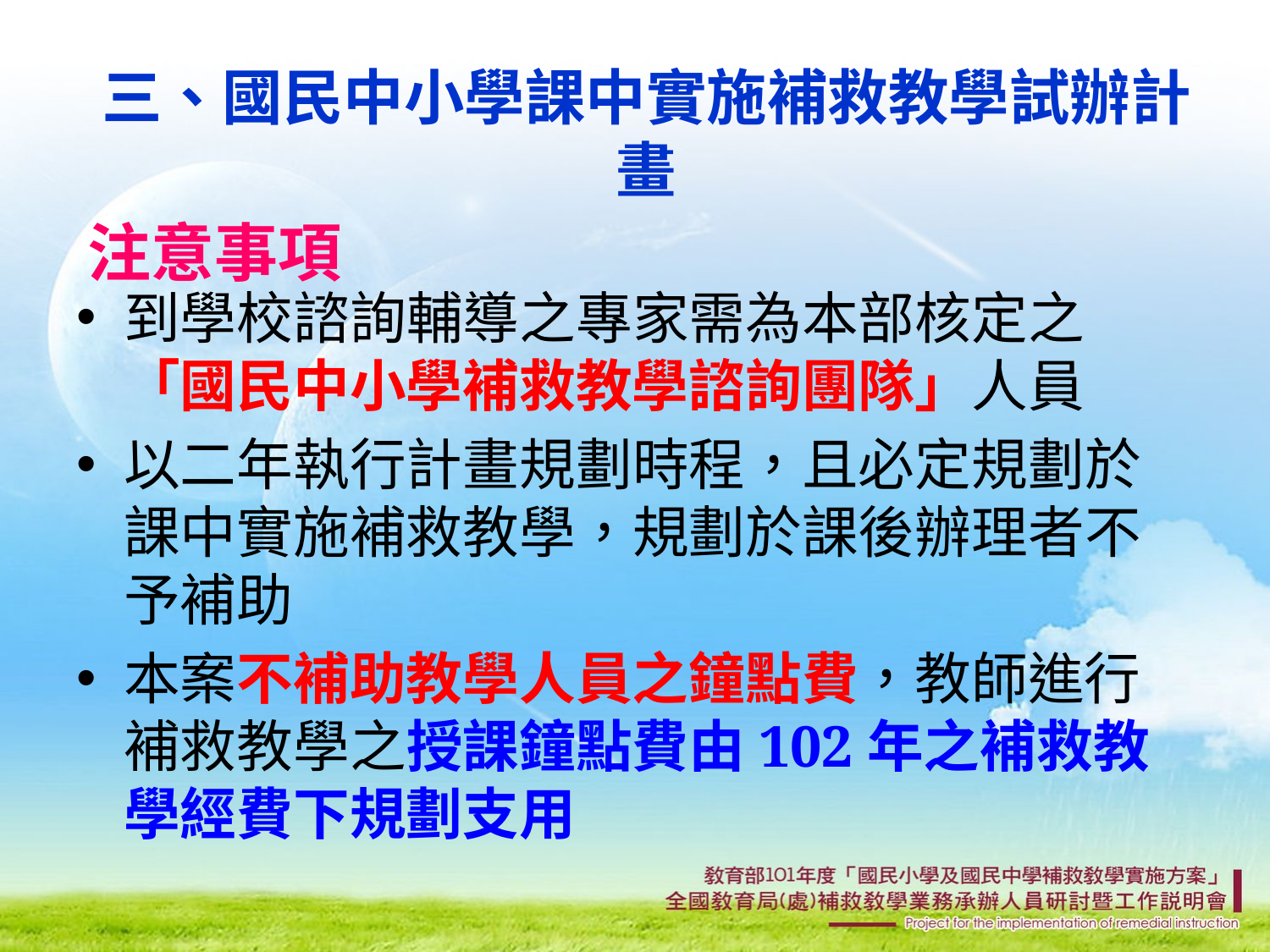

# 三、國民中小學課中實施補救教學試辦計畫
注意事項
到學校諮詢輔導之專家需為本部核定之「國民中小學補救教學諮詢團隊」人員
以二年執行計畫規劃時程，且必定規劃於課中實施補救教學，規劃於課後辦理者不予補助
本案不補助教學人員之鐘點費，教師進行補救教學之授課鐘點費由102年之補救教學經費下規劃支用